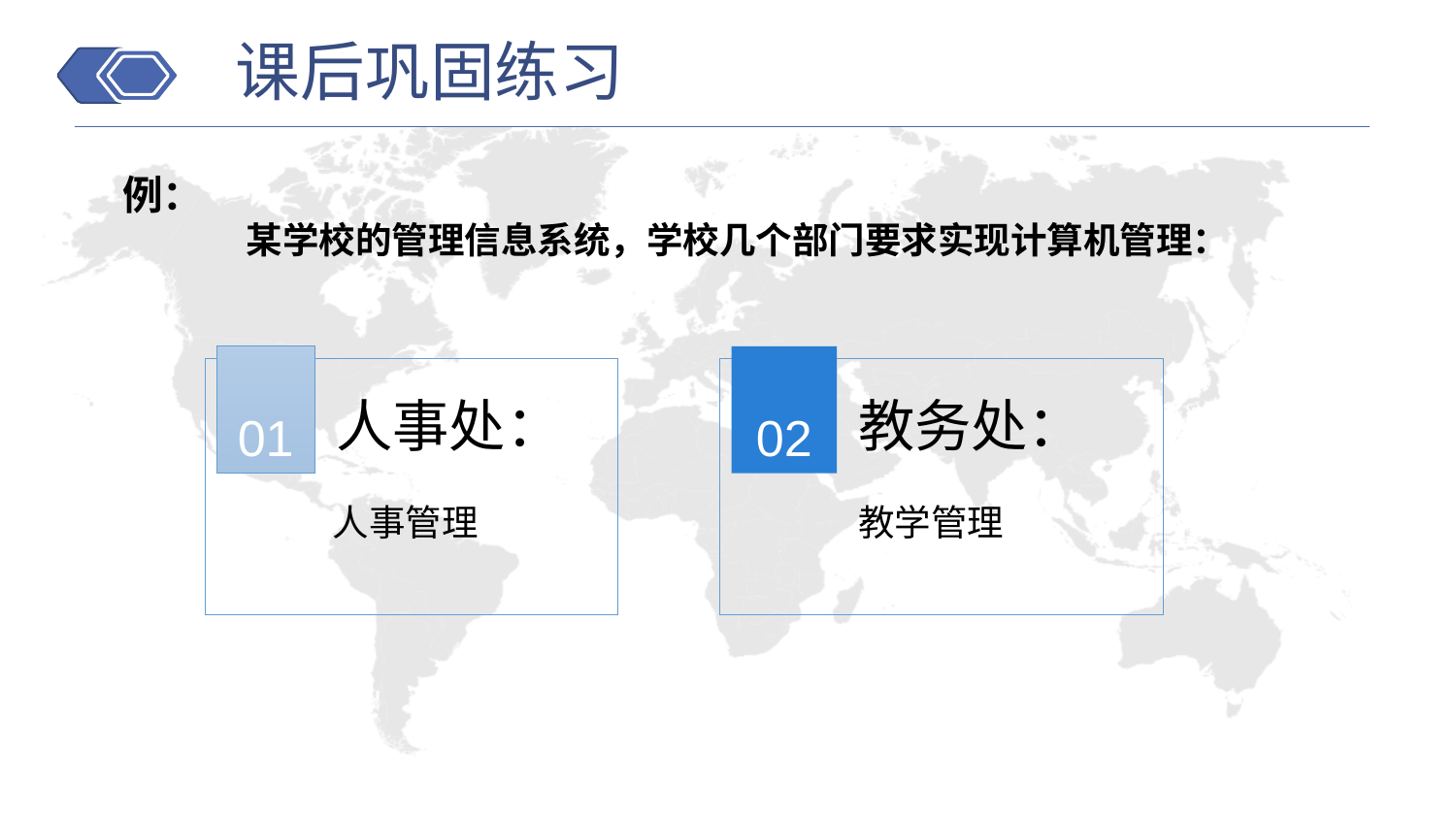

课后巩固练习

例：
              某学校的管理信息系统，学校几个部门要求实现计算机管理：
01

人事处：
人事管理
02

教务处：
教学管理